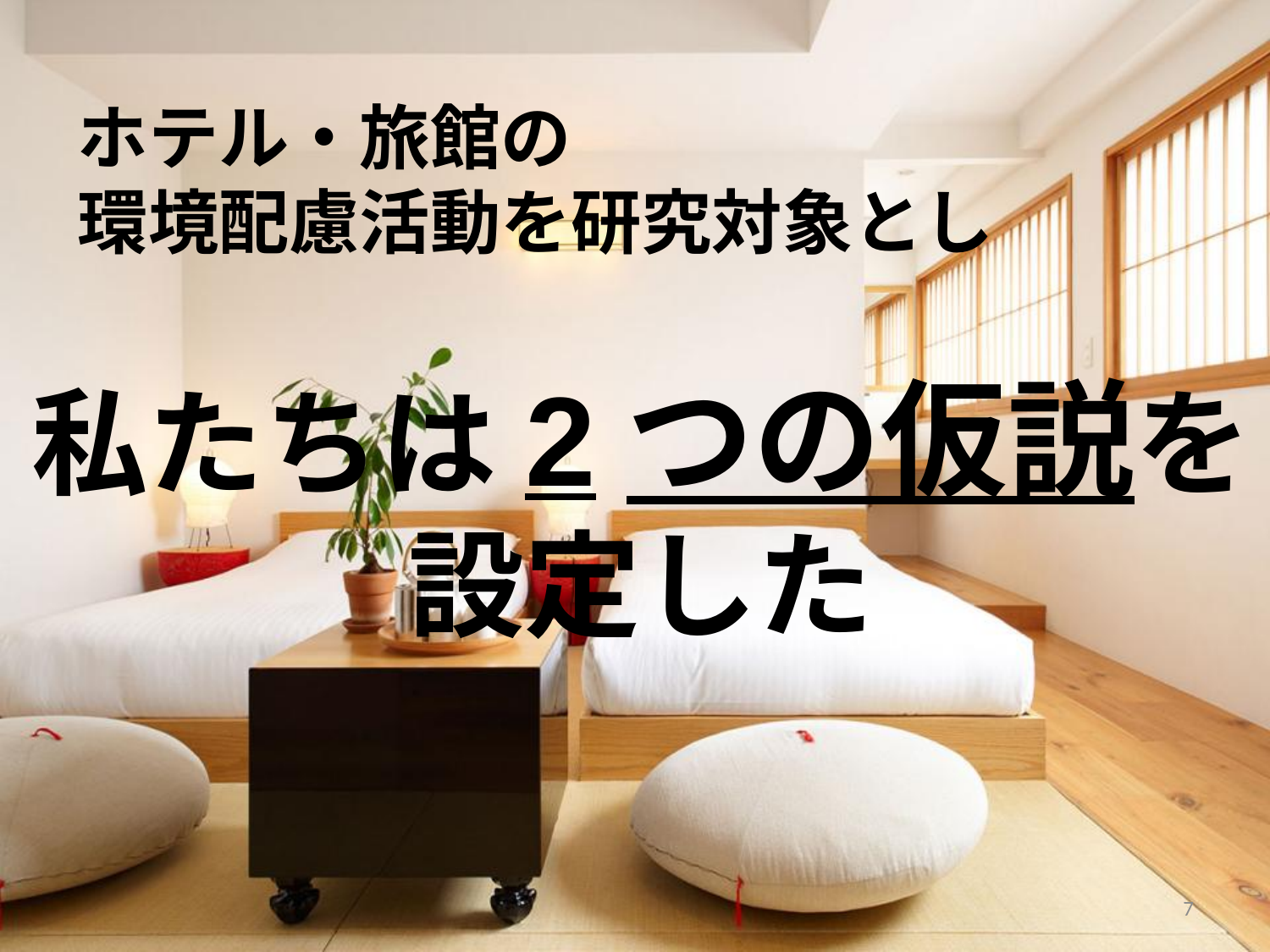

ホテル・旅館の
環境配慮活動を研究対象とし
# 私たちは2つの仮説を 設定した

7